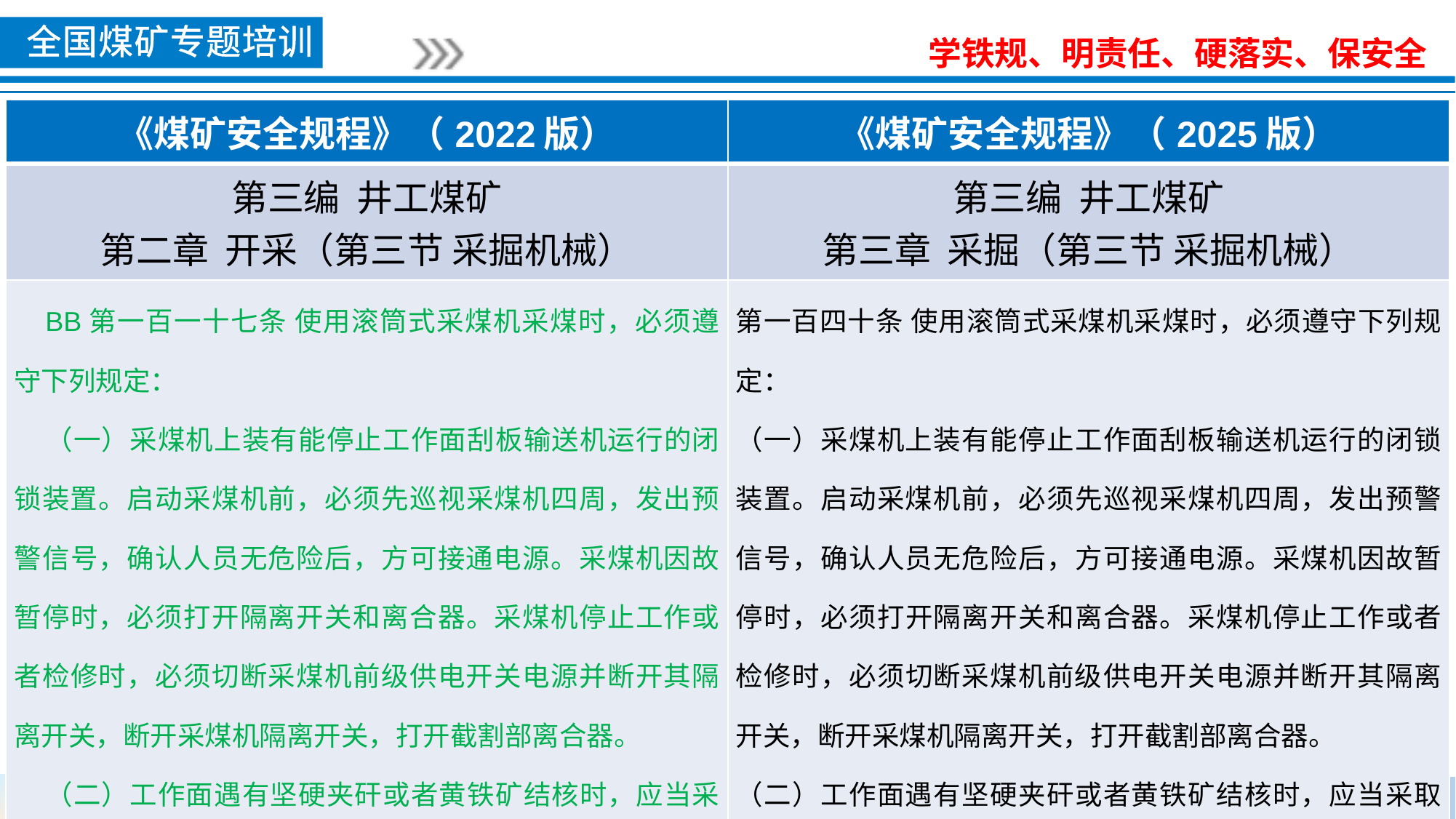

| 《煤矿安全规程》（2022版） | 《煤矿安全规程》（2025版） |
| --- | --- |
| 第三编 井工煤矿 第二章 开采（第三节 采掘机械） | 第三编 井工煤矿 第三章 采掘（第三节 采掘机械） |
| BB第一百一十七条 使用滚筒式采煤机采煤时，必须遵守下列规定： （一）采煤机上装有能停止工作面刮板输送机运行的闭锁装置。启动采煤机前，必须先巡视采煤机四周，发出预警信号，确认人员无危险后，方可接通电源。采煤机因故暂停时，必须打开隔离开关和离合器。采煤机停止工作或者检修时，必须切断采煤机前级供电开关电源并断开其隔离开关，断开采煤机隔离开关，打开截割部离合器。 （二）工作面遇有坚硬夹矸或者黄铁矿结核时，应当采取松动爆破处理措施，严禁用采煤机强行截割。 | 第一百四十条 使用滚筒式采煤机采煤时，必须遵守下列规定： （一）采煤机上装有能停止工作面刮板输送机运行的闭锁装置。启动采煤机前，必须先巡视采煤机四周，发出预警信号，确认人员无危险后，方可接通电源。采煤机因故暂停时，必须打开隔离开关和离合器。采煤机停止工作或者检修时，必须切断采煤机前级供电开关电源并断开其隔离开关，断开采煤机隔离开关，打开截割部离合器。 （二）工作面遇有坚硬夹矸或者黄铁矿结核时，应当采取松动爆破处理措施，严禁用采煤机强行截割。 |